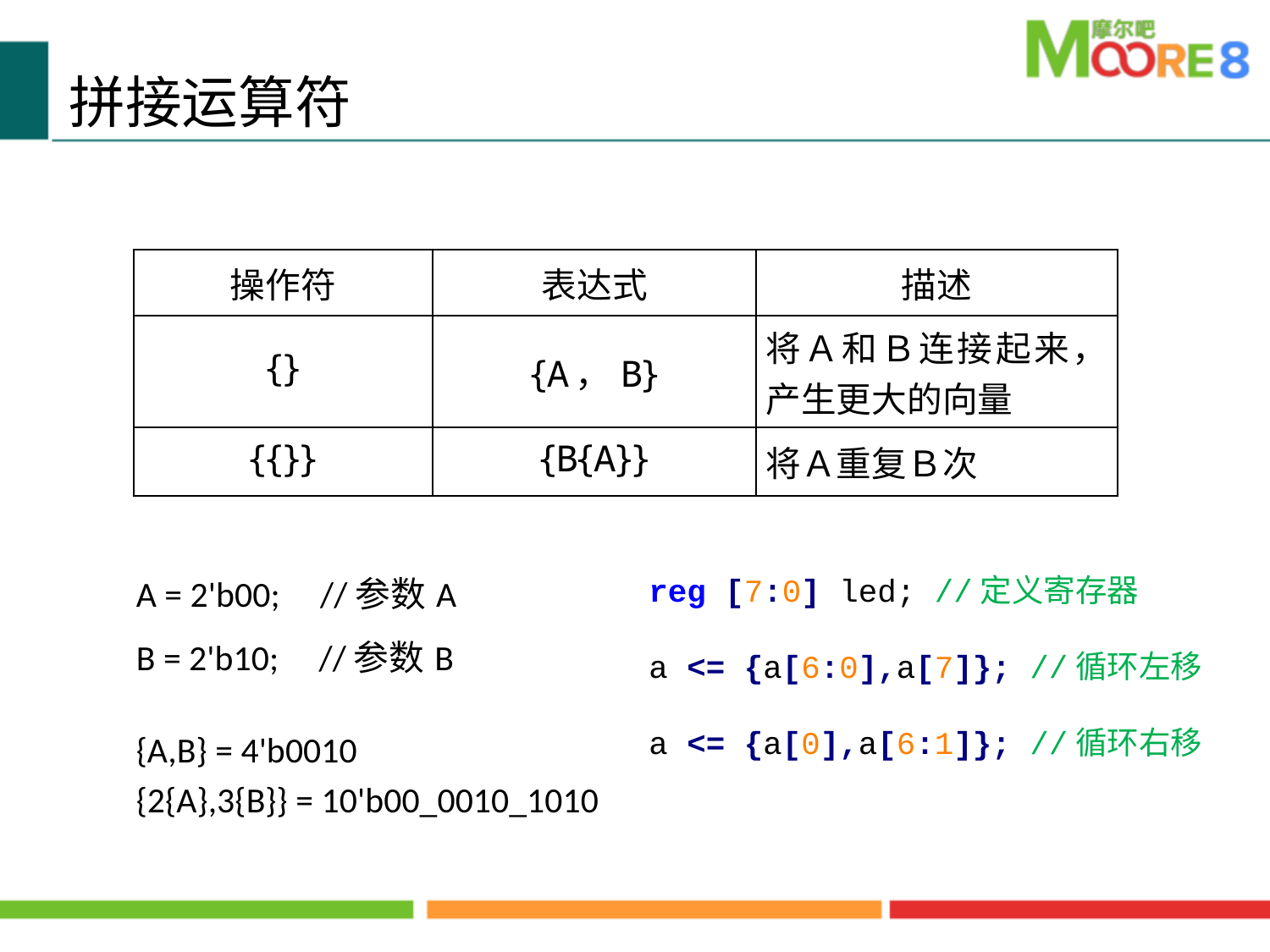

拼接运算符
| 操作符 | 表达式 | 描述 |
| --- | --- | --- |
| {} | {A，B} | 将Ａ和Ｂ连接起来，产生更大的向量 |
| {{}} | {B{A}} | 将Ａ重复Ｂ次 |
A = 2'b00;     //参数A
B = 2'b10;     //参数B

{A,B} = 4'b0010
{2{A},3{B}} = 10'b00_0010_1010

reg [7:0] led; //定义寄存器

a <= {a[6:0],a[7]}; //循环左移

a <= {a[0],a[6:1]}; //循环右移